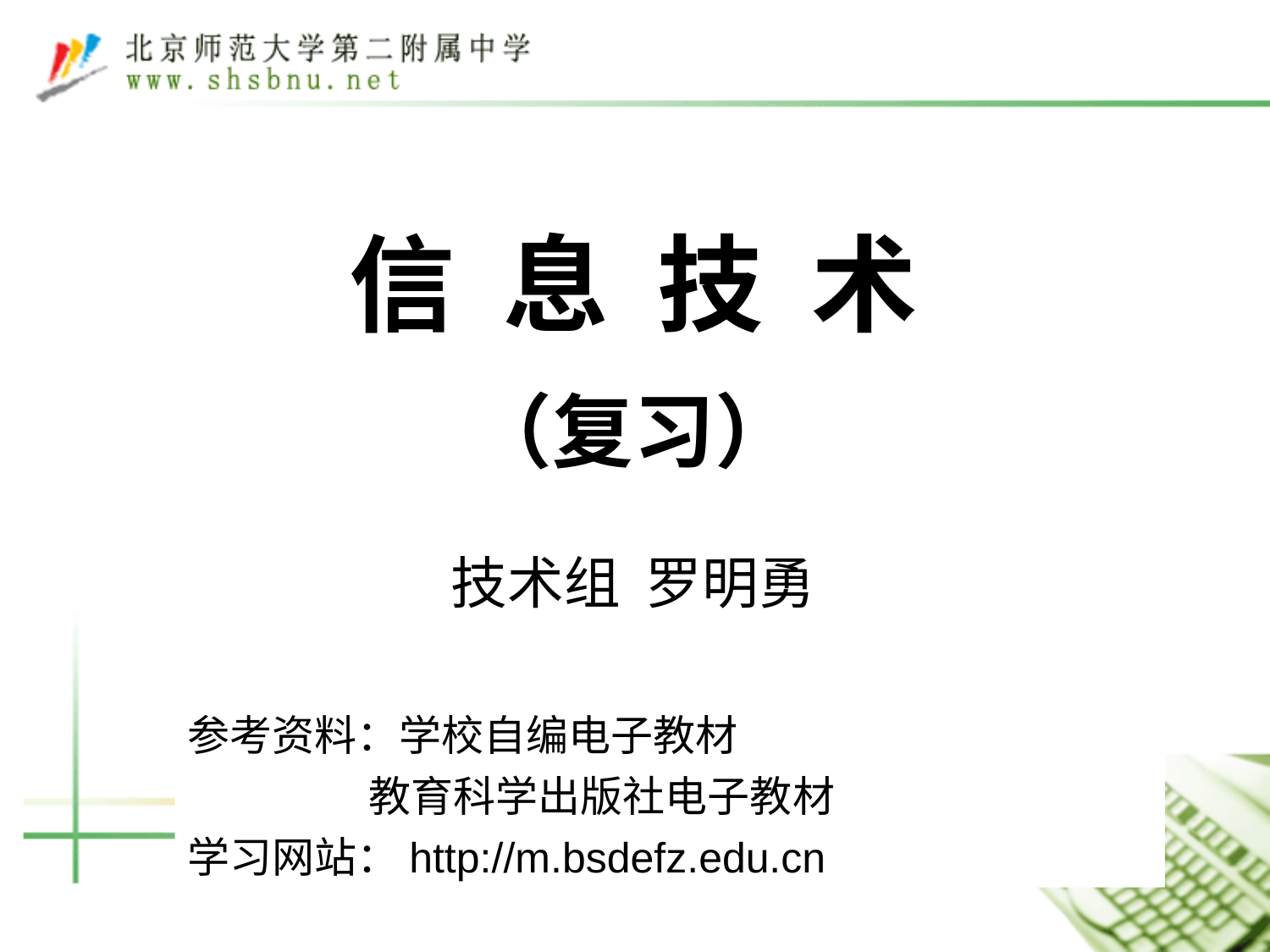

信  息  技  术
（复习）
技术组  罗明勇
参考资料：学校自编电子教材
                  教育科学出版社电子教材
学习网站：http://m.bsdefz.edu.cn